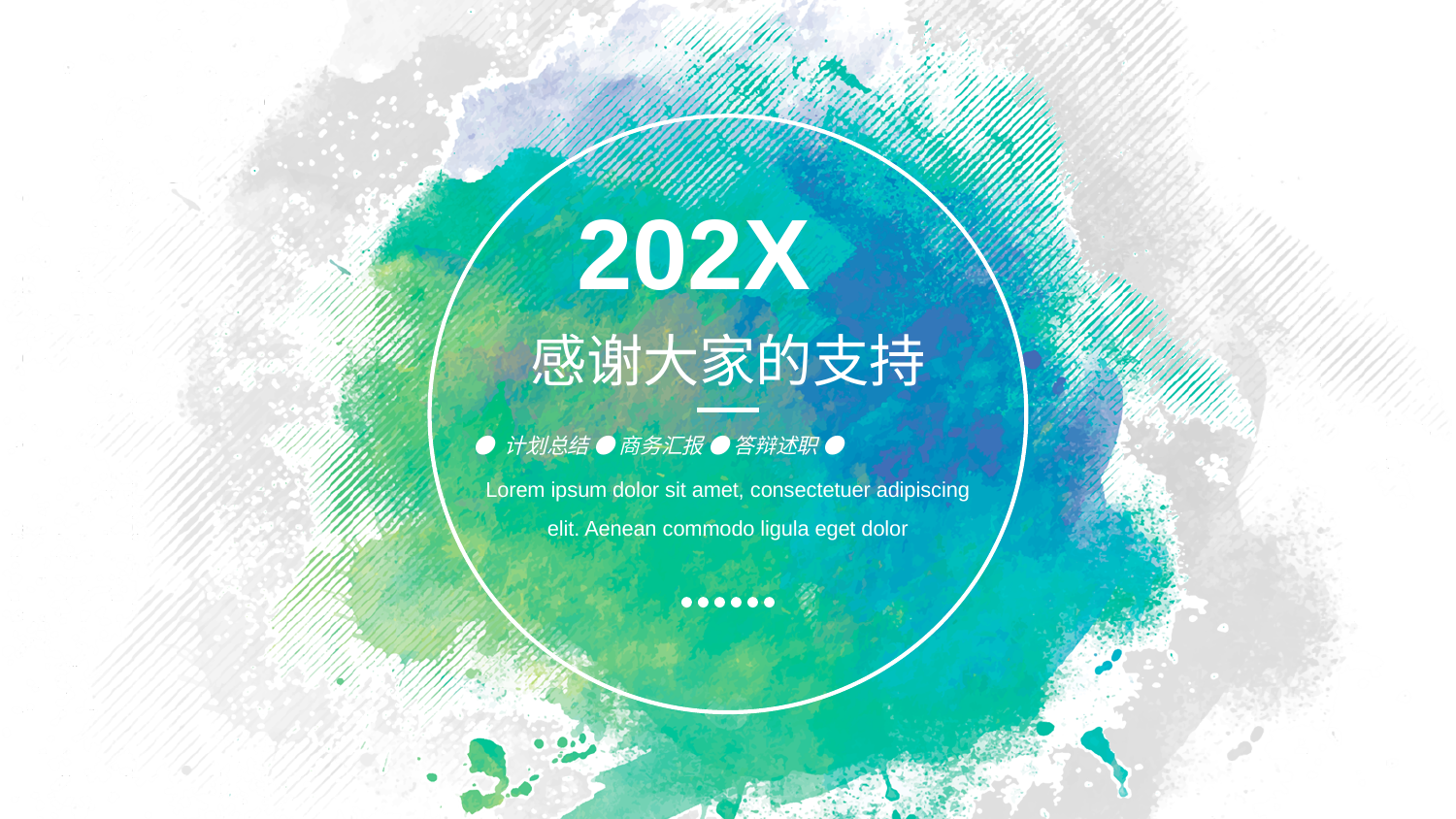

202X
感谢大家的支持
● 计划总结 ● 商务汇报 ● 答辩述职 ●
Lorem ipsum dolor sit amet, consectetuer adipiscing elit. Aenean commodo ligula eget dolor